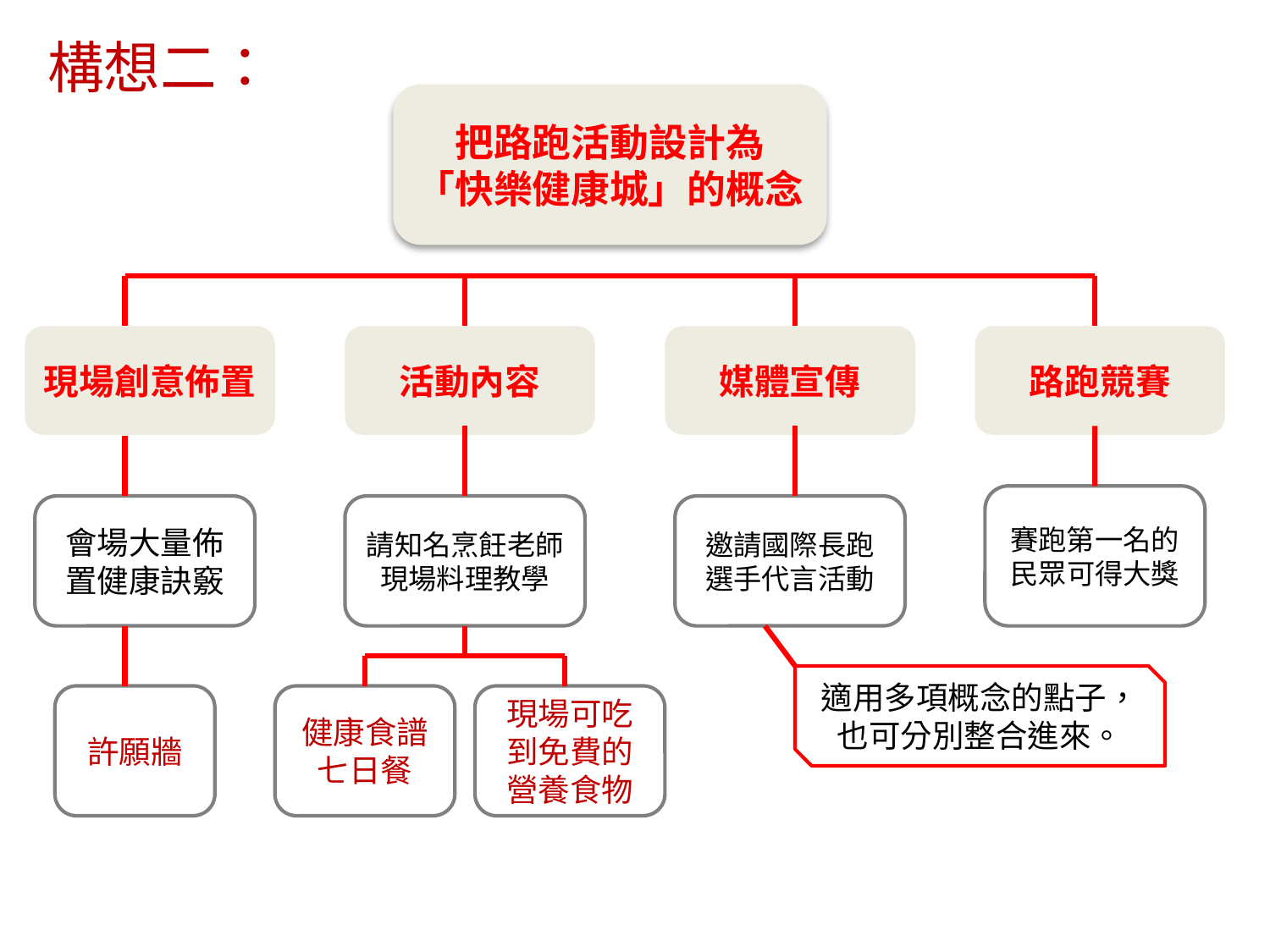

構想二：
把路跑活動設計為
「快樂健康城」的概念
活動內容
媒體宣傳
路跑競賽
賽跑第一名的民眾可得大獎
邀請國際長跑
選手代言活動
會場大量佈置健康訣竅
請知名烹飪老師現場料理教學
適用多項概念的點子，也可分別整合進來。
許願牆
健康食譜七日餐
現場可吃到免費的營養食物
現場創意佈置